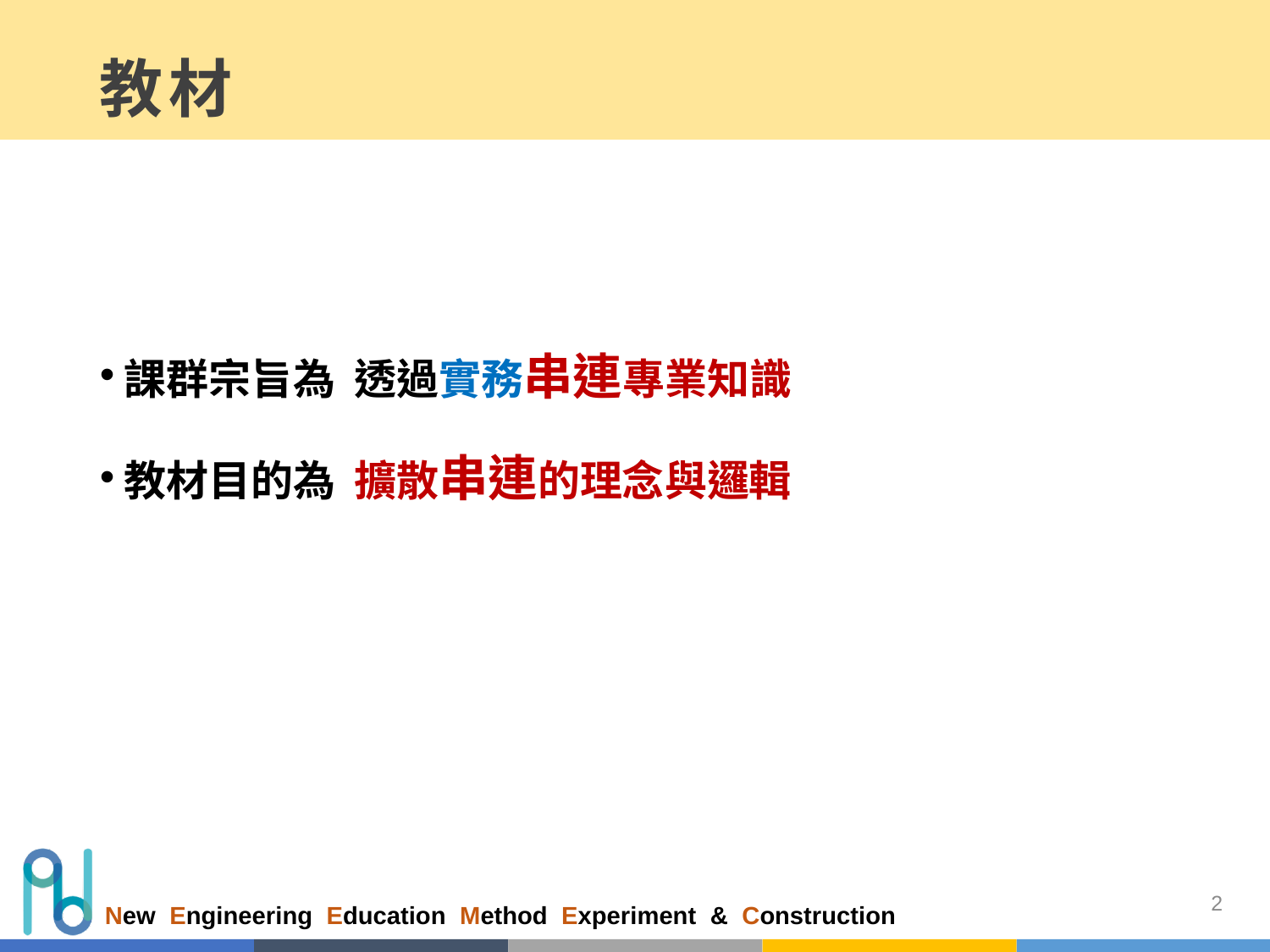

# 教材
課群宗旨為  透過實務串連專業知識
教材目的為  擴散串連的理念與邏輯